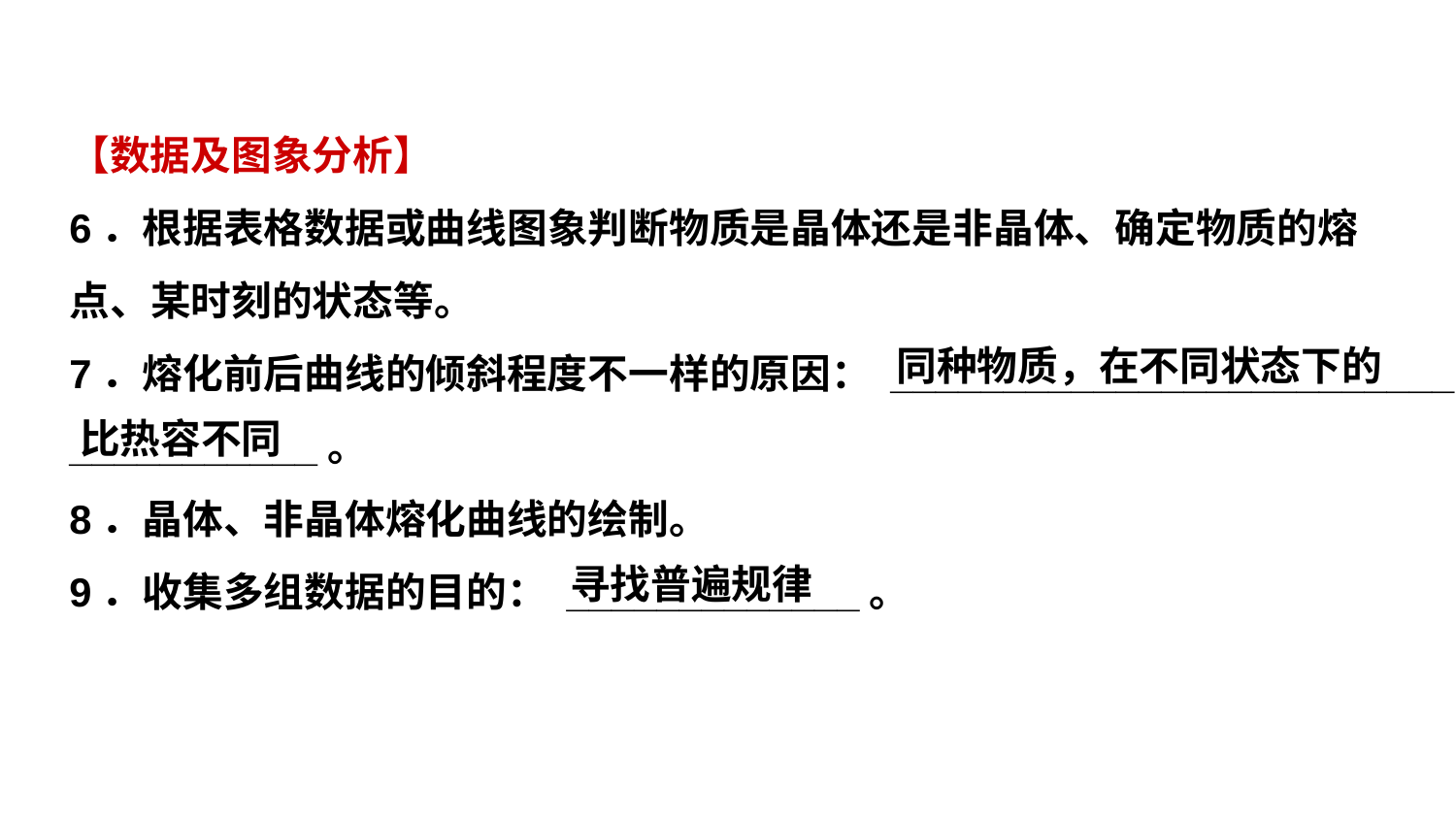

【数据及图象分析】
6．根据表格数据或曲线图象判断物质是晶体还是非晶体、确定物质的熔
点、某时刻的状态等。
7．熔化前后曲线的倾斜程度不一样的原因： _________________________
___________。
8．晶体、非晶体熔化曲线的绘制。
9．收集多组数据的目的： _____________。
同种物质，在不同状态下的
比热容不同
寻找普遍规律